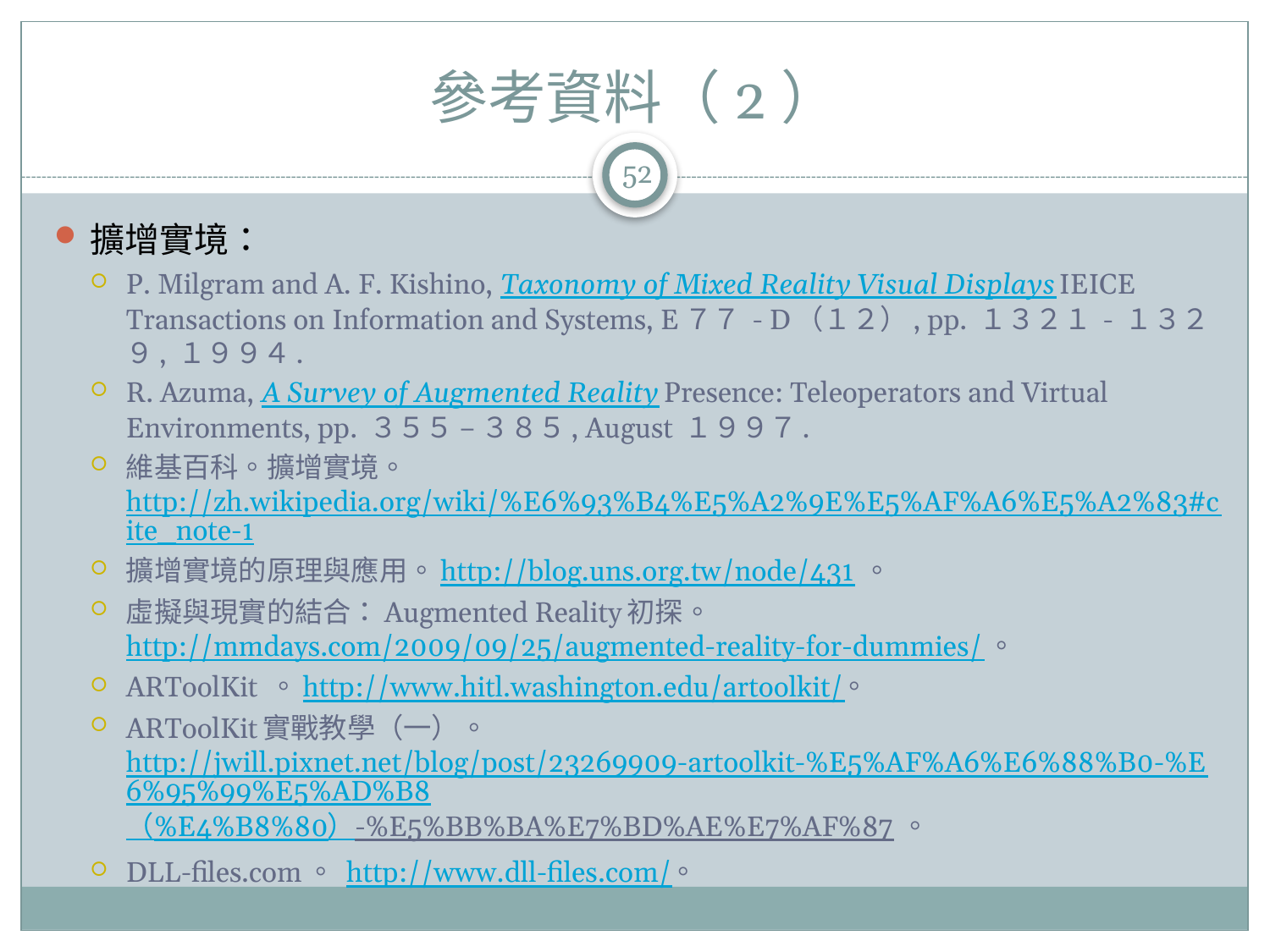

# 參考資料（2）
52
擴增實境：
P. Milgram and A. F. Kishino, Taxonomy of Mixed Reality Visual Displays IEICE Transactions on Information and Systems, E７７ - D（１２）, pp. １３２１ - １３２９, １９９４.
R. Azuma, A Survey of Augmented Reality Presence: Teleoperators and Virtual Environments, pp. ３５５ – ３８５, August １９９７.
維基百科。擴增實境。 http://zh.wikipedia.org/wiki/%E6%93%B4%E5%A2%9E%E5%AF%A6%E5%A2%83#cite_note-1
擴增實境的原理與應用。http://blog.uns.org.tw/node/431 。
虛擬與現實的結合：Augmented Reality初探。http://mmdays.com/2009/09/25/augmented-reality-for-dummies/ 。
ARToolKit 。http://www.hitl.washington.edu/artoolkit/。
ARToolKit實戰教學（一）。http://jwill.pixnet.net/blog/post/23269909-artoolkit-%E5%AF%A6%E6%88%B0-%E6%95%99%E5%AD%B8（%E4%B8%80）-%E5%BB%BA%E7%BD%AE%E7%AF%87 。
DLL-files.com。 http://www.dll-files.com/。